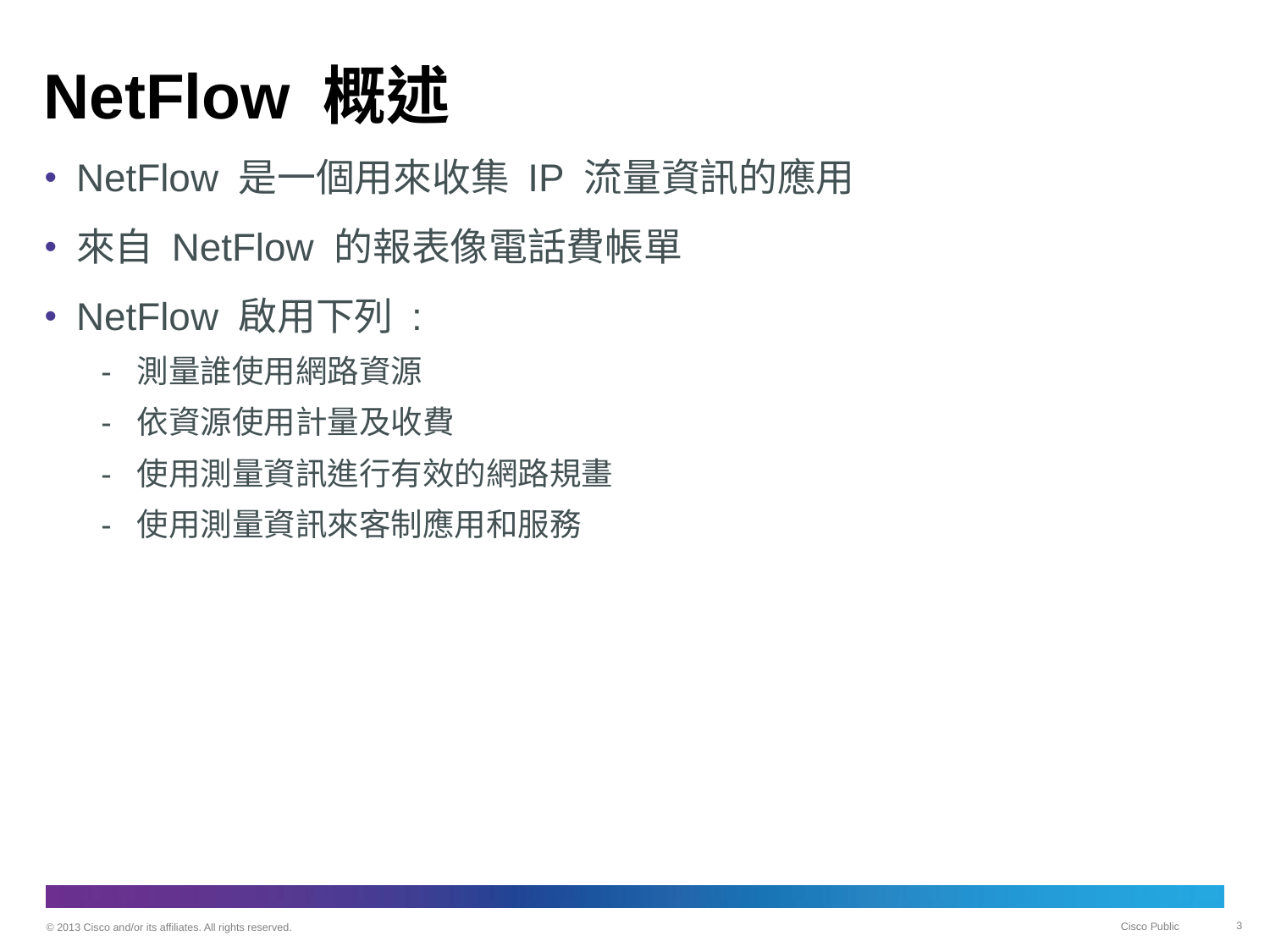

# NetFlow 概述
NetFlow 是一個用來收集 IP 流量資訊的應用
來自 NetFlow 的報表像電話費帳單
NetFlow 啟用下列 :
-  測量誰使用網路資源
-  依資源使用計量及收費
-  使用測量資訊進行有效的網路規畫
-  使用測量資訊來客制應用和服務